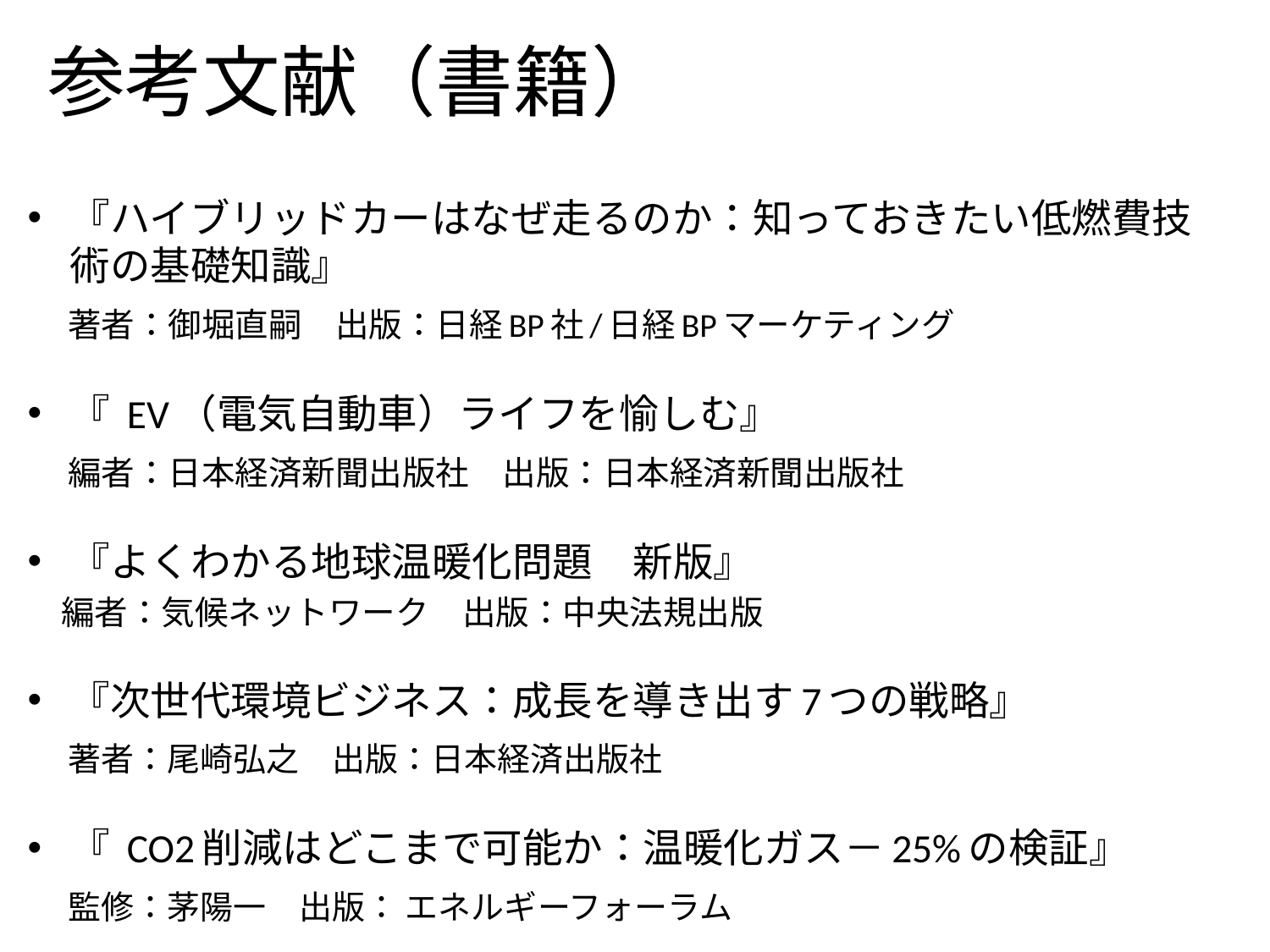

# 参考文献（書籍）
『ハイブリッドカーはなぜ走るのか：知っておきたい低燃費技術の基礎知識』
　著者：御堀直嗣　出版：日経BP社/日経BPマーケティング

『 EV（電気自動車）ライフを愉しむ』
　編者：日本経済新聞出版社　出版：日本経済新聞出版社

『よくわかる地球温暖化問題　新版』
　編者：気候ネットワーク　出版：中央法規出版

『次世代環境ビジネス：成長を導き出す7つの戦略』
　著者：尾崎弘之　出版：日本経済出版社

『 CO2削減はどこまで可能か：温暖化ガス－25%の検証』
　監修：茅陽一　出版： エネルギーフォーラム